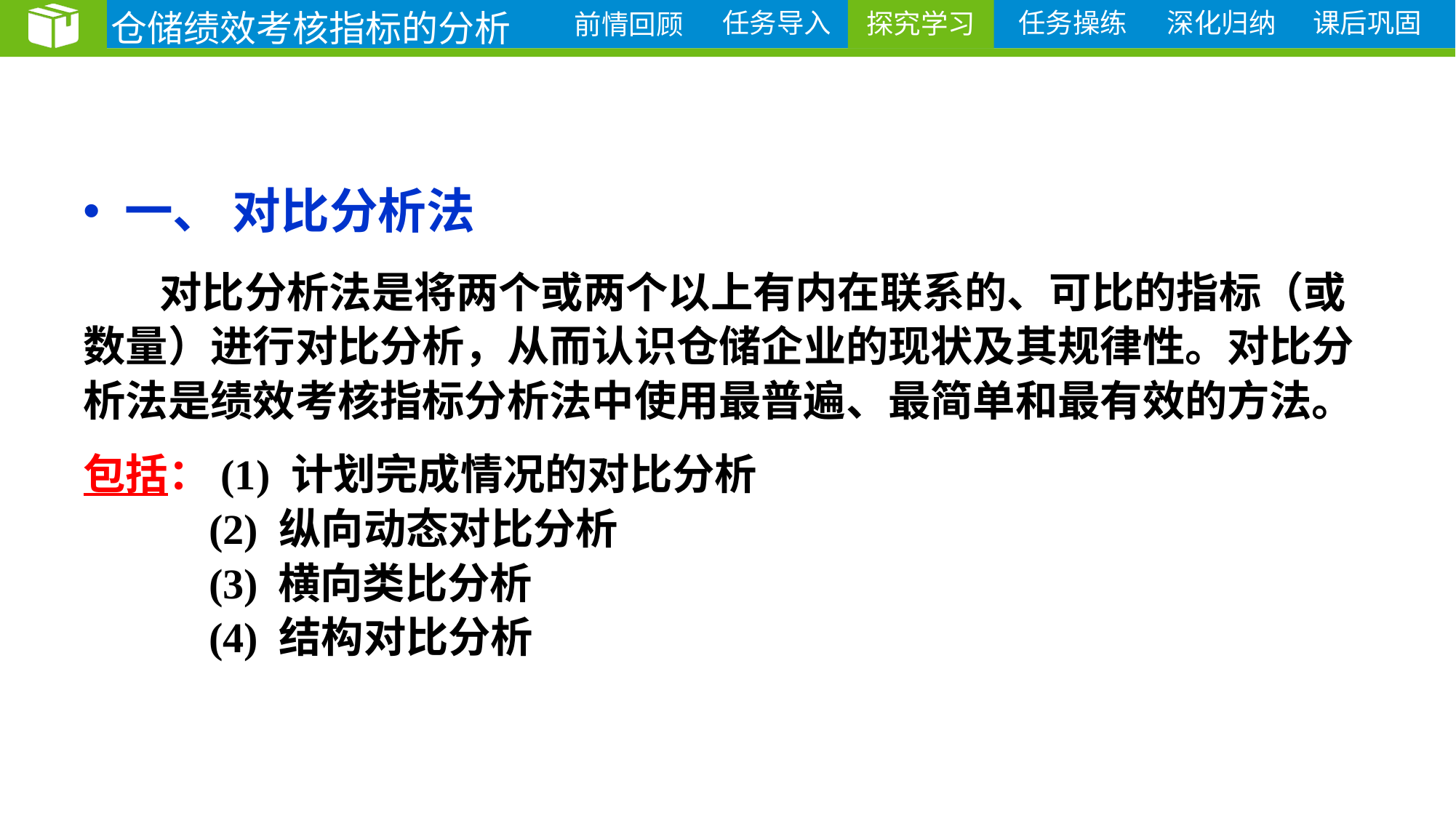

仓储绩效考核指标的分析
探究学习
一、 对比分析法

       对比分析法是将两个或两个以上有内在联系的、可比的指标（或
数量）进行对比分析，从而认识仓储企业的现状及其规律性。对比分
析法是绩效考核指标分析法中使用最普遍、最简单和最有效的方法。

包括：(1) 计划完成情况的对比分析
             (2) 纵向动态对比分析
             (3) 横向类比分析
             (4) 结构对比分析